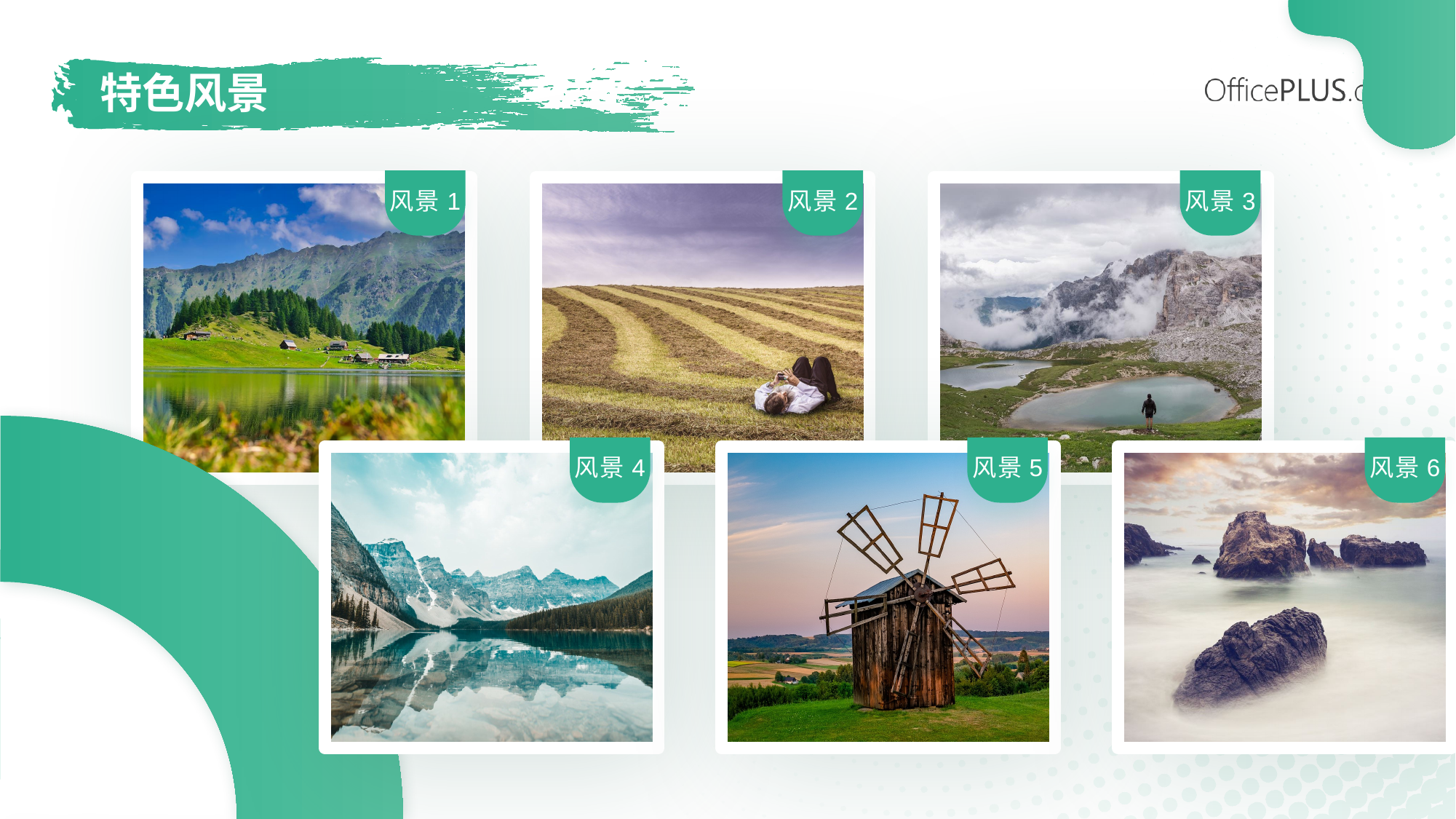

# 特色风景

风景1

风景2

风景3

风景4

风景5

风景6